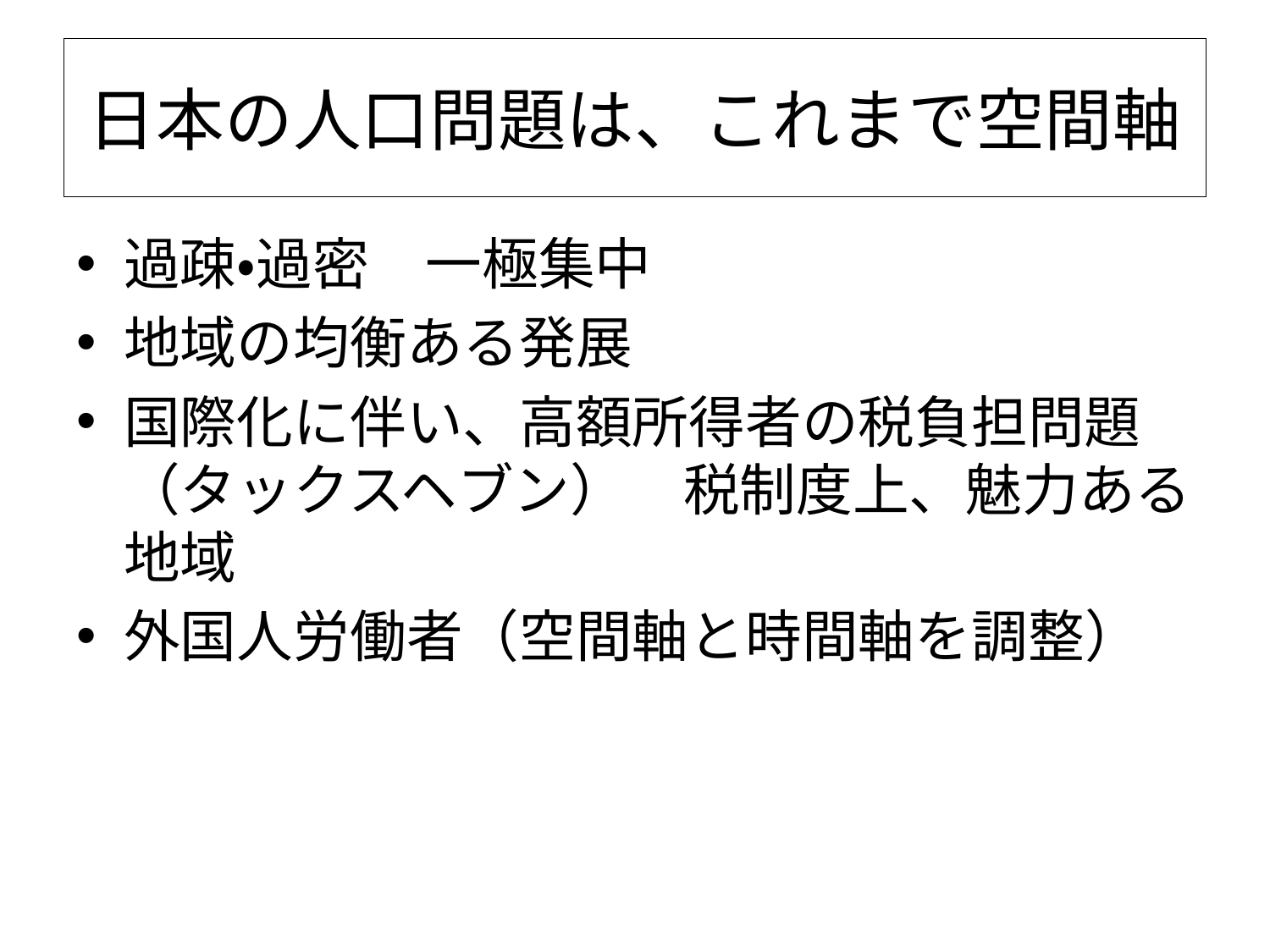

# 日本の人口問題は、これまで空間軸
過疎・過密　一極集中
地域の均衡ある発展
国際化に伴い、高額所得者の税負担問題（タックスヘブン）　税制度上、魅力ある地域
外国人労働者（空間軸と時間軸を調整）